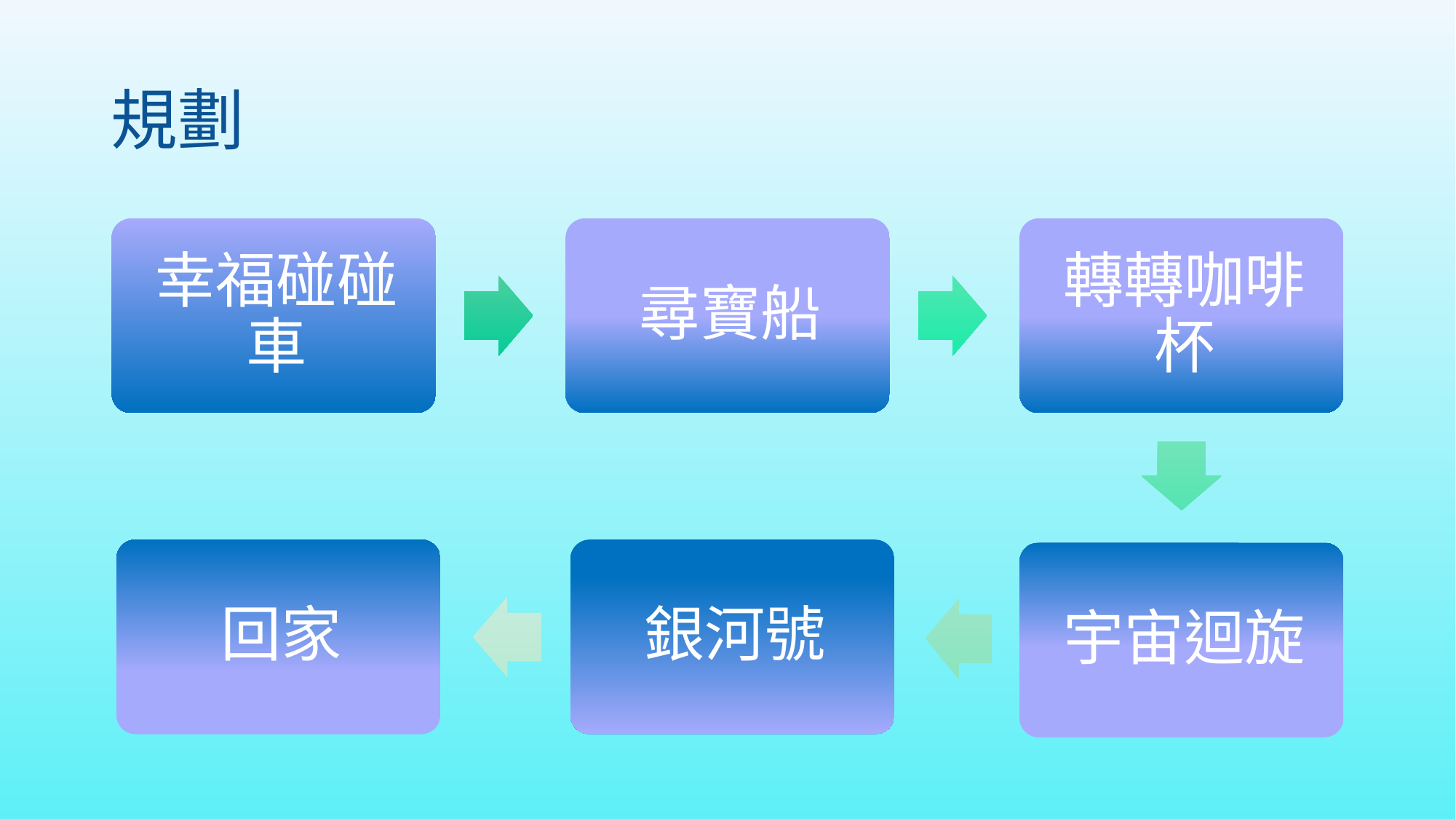

# 規劃
幸福碰碰車

尋寶船

轉轉咖啡杯

宇宙迴旋

銀河號

回家